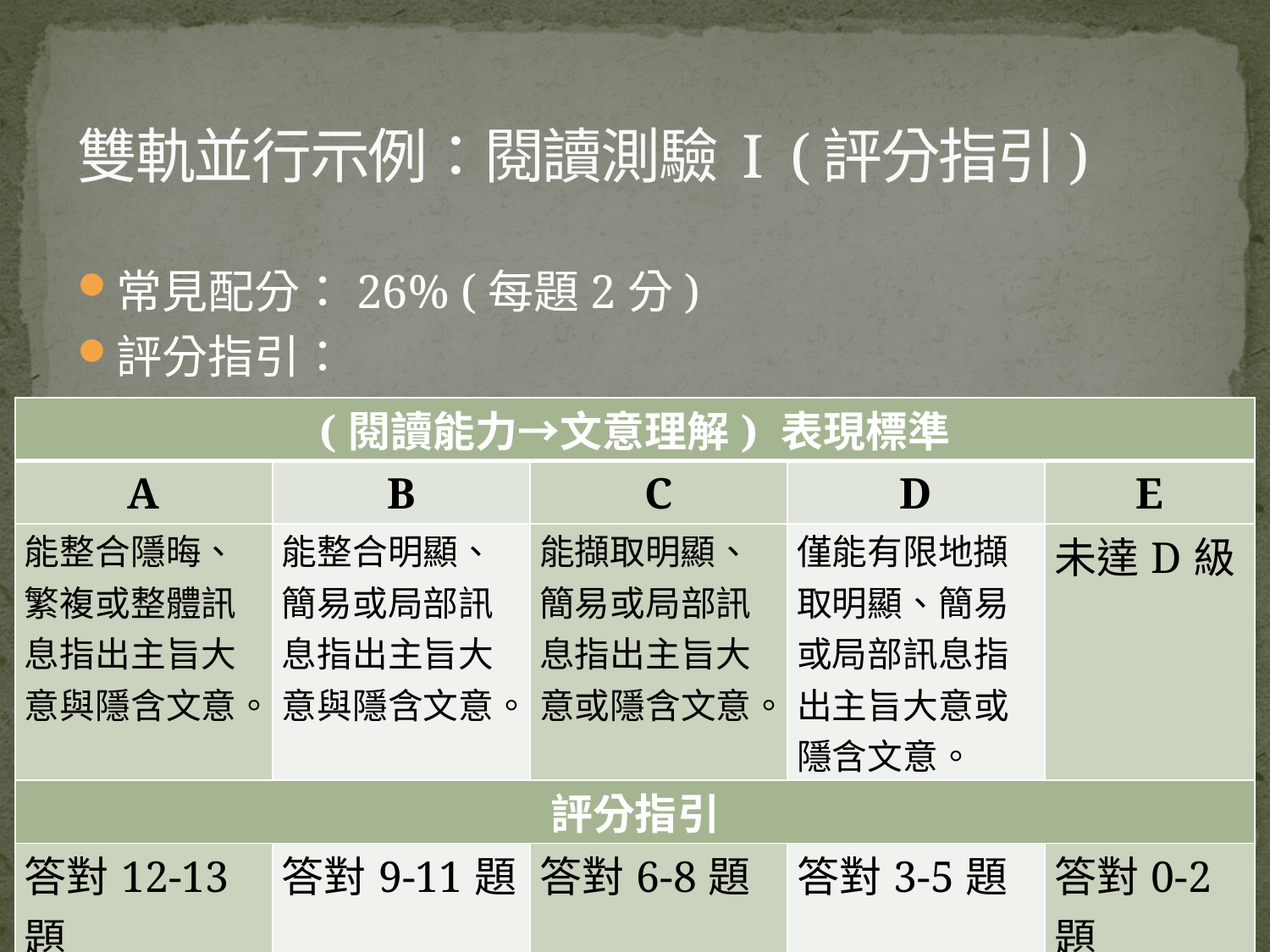

# 雙軌並行示例：閱讀測驗 I  (評分指引)
常見配分：26% (每題2分)
評分指引：

| (閱讀能力→文意理解) 表現標準 |  |  |  |  |
| --- | --- | --- | --- | --- |
| A | B | C | D | E |
| 能整合隱晦、繁複或整體訊息指出主旨大意與隱含文意。 | 能整合明顯、簡易或局部訊息指出主旨大意與隱含文意。 | 能擷取明顯、簡易或局部訊息指出主旨大意或隱含文意。 | 僅能有限地擷取明顯、簡易或局部訊息指出主旨大意或隱含文意。 | 未達D級 |
| 評分指引 |  |  |  |  |
| 答對12-13題 | 答對9-11題 | 答對6-8題 | 答對3-5題 | 答對0-2題 |